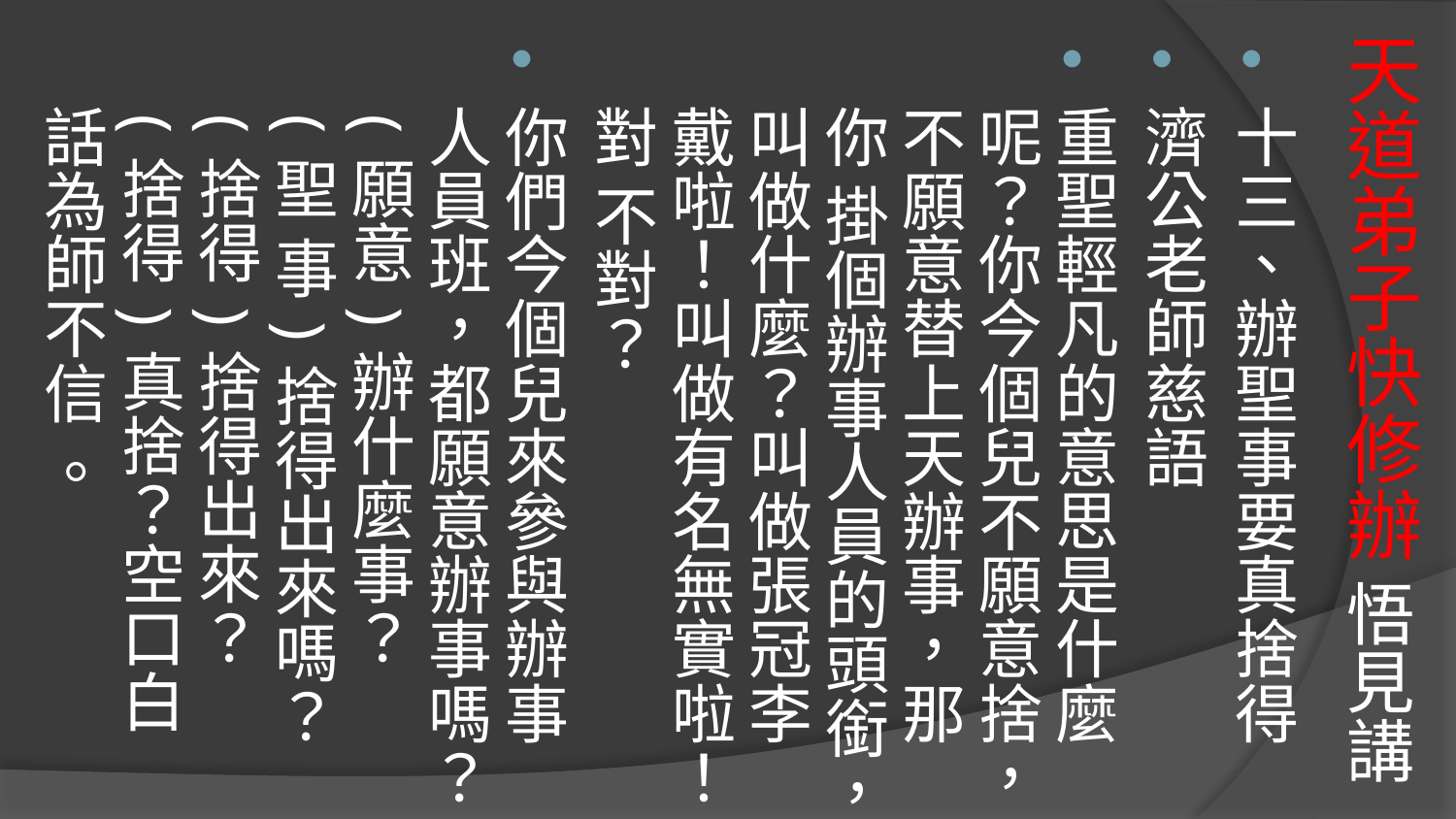

# 天道弟子快修辦 悟見講
十三、辦聖事要真捨得
濟公老師慈語
重聖輕凡的意思是什麼呢？你今個兒不願意捨，不願意替上天辦事，那你 掛個辦事人員的頭銜，叫做什麼？叫做張冠李戴啦！叫做有名無實啦！對 不對？
你們今個兒來參與辦事人員班，都願意辦事嗎？(願意)辦什麼事？(聖 事)捨得出來嗎？(捨得)捨得出來？(捨得)真捨？空口白話為師不信 。